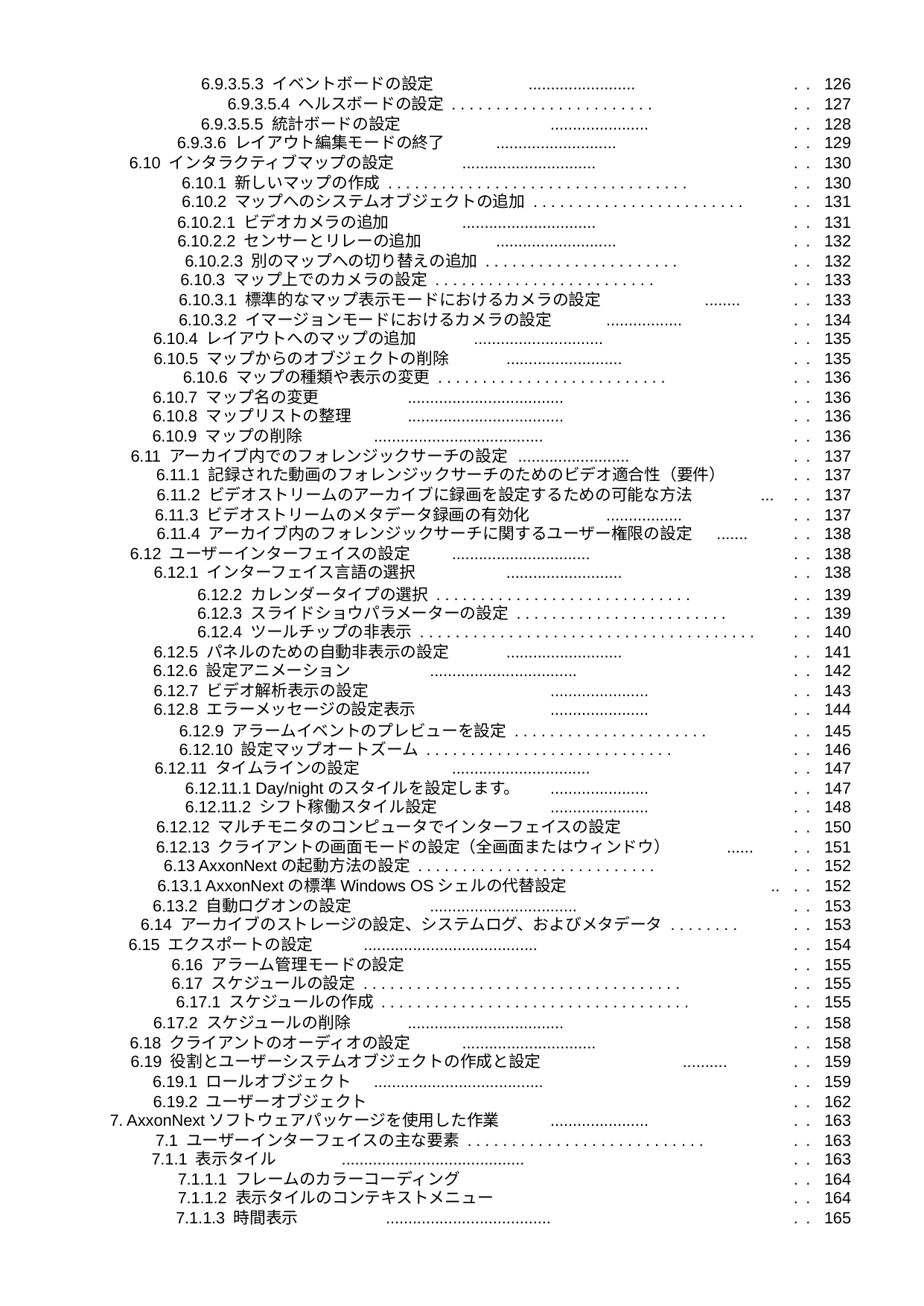

6.9.3.5.3 イベントボードの設定
 ........................
 .
 .
 126
 6.9.3.5.4 ヘルスボードの設定 . . . . . . . . . . . . . . . . . . . . . . .
 .
 .
 127
 6.9.3.5.5 統計ボードの設定
 ......................
 .
 .
 128
 6.9.3.6 レイアウト編集モードの終了
 ...........................
 .
 .
 129
 6.10 インタラクティブマップの設定
 ..............................
 .
 .
 130
 6.10.1 新しいマップの作成 . . . . . . . . . . . . . . . . . . . . . . . . . . . . . . . . . .
 6.10.2 マップへのシステムオブジェクトの追加 . . . . . . . . . . . . . . . . . . . . . . . .
 .
 .
 .
 .
 130
 131
 6.10.2.1 ビデオカメラの追加
 ..............................
 .
 .
 131
 6.10.2.2 センサーとリレーの追加
 ...........................
 .
 .
 132
  6.10.2.3 別のマップへの切り替えの追加 . . . . . . . . . . . . . . . . . . . . . .
 6.10.3 マップ上でのカメラの設定 . . . . . . . . . . . . . . . . . . . . . . . . .
 .
 .
 .
 .
 132
 133
 6.10.3.1 標準的なマップ表示モードにおけるカメラの設定
 ........
 .
 .
 133
 6.10.3.2 イマージョンモードにおけるカメラの設定
 .................
 .
 .
 134
 6.10.4 レイアウトへのマップの追加
 .............................
 .
 .
 135
 6.10.5 マップからのオブジェクトの削除
 ..........................
 .
 .
 135
 6.10.6 マップの種類や表示の変更 . . . . . . . . . . . . . . . . . . . . . . . . . .
 .
 .
 136
 6.10.7 マップ名の変更
 6.10.8 マップリストの整理
 ...................................
 ...................................
 .
 .
 .
 .
 136
 136
 6.10.9 マップの削除
 ......................................
 .
 .
 136
 6.11 アーカイブ内でのフォレンジックサーチの設定
 .........................
 .
 .
 137
 6.11.1 記録された動画のフォレンジックサーチのためのビデオ適合性（要件）
 .
 .
 137
 6.11.2 ビデオストリームのアーカイブに録画を設定するための可能な方法
 ...
 .
 .
 137
 6.11.3 ビデオストリームのメタデータ録画の有効化
 .................
 .
 .
 137
 6.11.4 アーカイブ内のフォレンジックサーチに関するユーザー権限の設定
 .......
 .
 .
 138
 6.12 ユーザーインターフェイスの設定
 ...............................
 .
 .
 138
 6.12.1 インターフェイス言語の選択
 ..........................
 .
 .
 138
 6.12.2 カレンダータイプの選択 . . . . . . . . . . . . . . . . . . . . . . . . . . . . .
 6.12.3 スライドショウパラメーターの設定 . . . . . . . . . . . . . . . . . . . . . . . .
 6.12.4 ツールチップの非表示 . . . . . . . . . . . . . . . . . . . . . . . . . . . . . . . . . . . . . .
 .
 .
 .
 .
 .
 .
 139
 139
 140
 6.12.5 パネルのための自動非表示の設定
 ..........................
 .
 .
 141
 6.12.6 設定アニメーション
 .................................
 .
 .
 142
 6.12.7 ビデオ解析表示の設定
 6.12.8 エラーメッセージの設定表示
 ......................
 ......................
 .
 .
 .
 .
 143
 144
 6.12.9 アラームイベントのプレビューを設定 . . . . . . . . . . . . . . . . . . . . . .
 6.12.10 設定マップオートズーム . . . . . . . . . . . . . . . . . . . . . . . . . . . .
 .
 .
 .
 .
 145
 146
 6.12.11 タイムラインの設定
 ...............................
 .
 .
 147
 6.12.11.1 Day/nightのスタイルを設定します。
 6.12.11.2 シフト稼働スタイル設定
 ......................
 ......................
 .
 .
 .
 .
 147
 148
 6.12.12 マルチモニタのコンピュータでインターフェイスの設定
 .
 .
 150
 6.12.13 クライアントの画面モードの設定（全画面またはウィンドウ）
 ......
 .
 .
 151
 6.13 AxxonNextの起動方法の設定 . . . . . . . . . . . . . . . . . . . . . . . . . . .
 .
 .
 152
 6.13.1 AxxonNextの標準Windows OSシェルの代替設定
 ..
 .
 .
 152
 6.13.2 自動ログオンの設定
 .................................
 .
 .
 153
 6.14 アーカイブのストレージの設定、システムログ、およびメタデータ . . . . . . . .
 .
 .
 153
 6.15 エクスポートの設定
 .......................................
 .
 .
 154
 6.16 アラーム管理モードの設定
 6.17 スケジュールの設定 . . . . . . . . . . . . . . . . . . . . . . . . . . . . . . . . . . . .
  6.17.1 スケジュールの作成 . . . . . . . . . . . . . . . . . . . . . . . . . . . . . . . . . . .
 .
 .
 .
 .
 .
 .
 155
 155
 155
 6.17.2 スケジュールの削除
 ...................................
 .
 .
 158
 6.18 クライアントのオーディオの設定
 ..............................
 .
 .
 158
 6.19 役割とユーザーシステムオブジェクトの作成と設定
 ..........
 .
 .
 159
 6.19.1 ロールオブジェクト
 ......................................
 .
 .
 159
 6.19.2 ユーザーオブジェクト
 .
 .
 162
 7. AxxonNextソフトウェアパッケージを使用した作業
 ......................
 .
 .
 163
7.1 ユーザーインターフェイスの主な要素 . . . . . . . . . . . . . . . . . . . . . . . . . . .
 .
 .
 163
 7.1.1 表示タイル
 .........................................
 .
 .
 163
 7.1.1.1 フレームのカラーコーディング
 7.1.1.2 表示タイルのコンテキストメニュー
 .
 .
 .
 .
 164
 164
 7.1.1.3 時間表示
 .....................................
 .
 .
 165